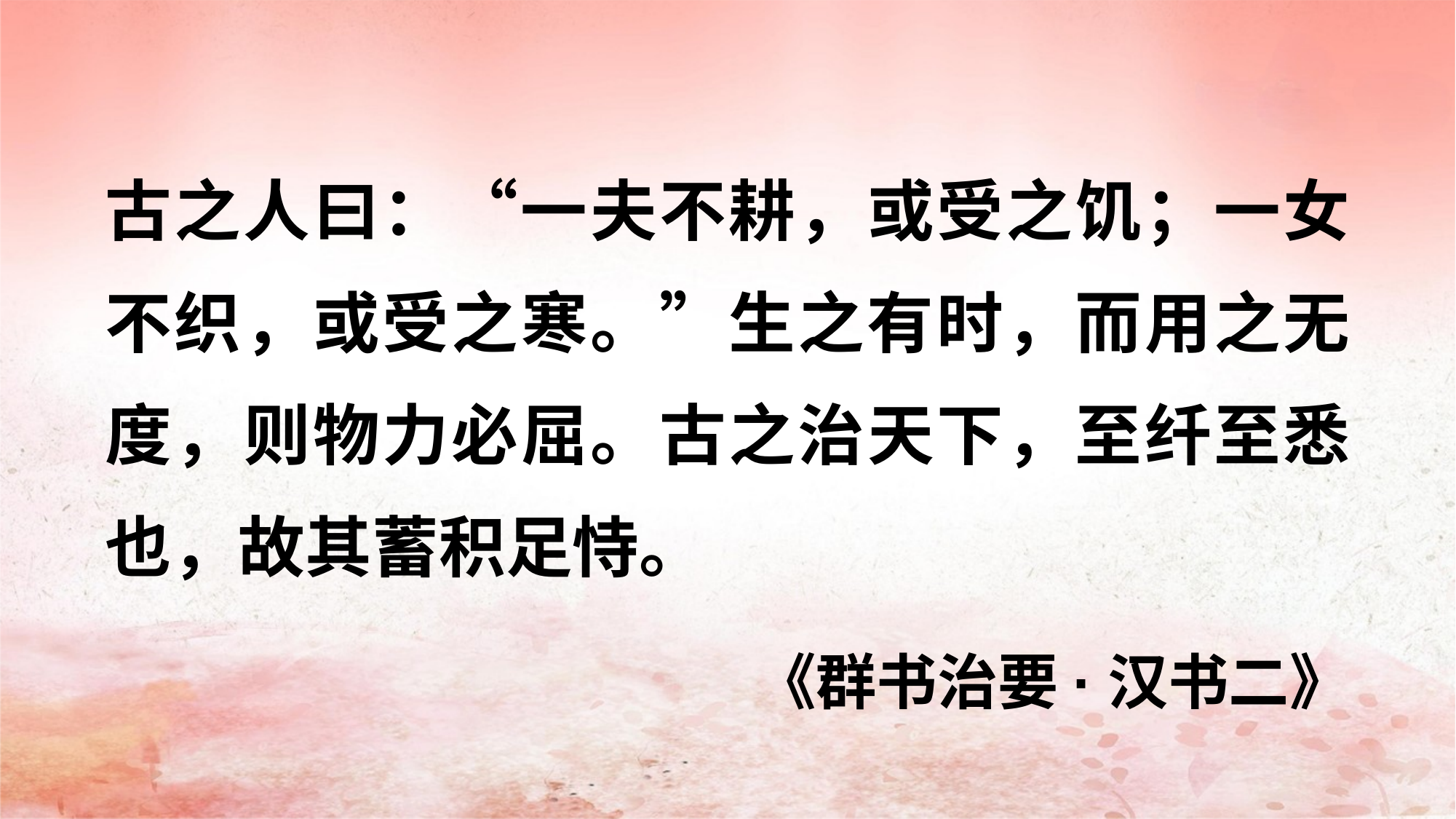

古之人曰：“一夫不耕，或受之饥；一女不织，或受之寒。”生之有时，而用之无度，则物力必屈。古之治天下，至纤至悉也，故其蓄积足恃。
《群书治要·汉书二》